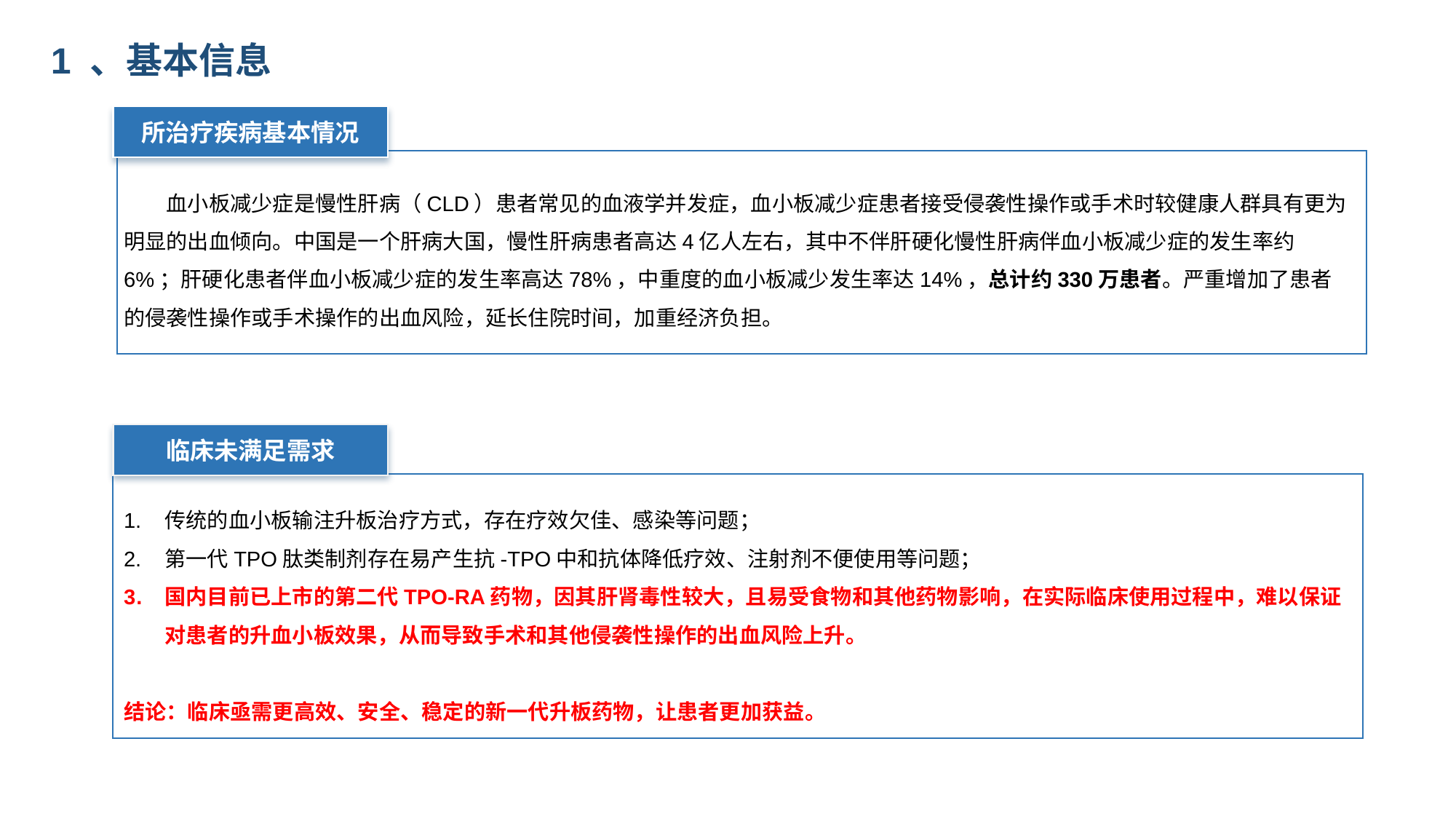

1 、基本信息
所治疗疾病基本情况

　　血小板减少症是慢性肝病（CLD）患者常见的血液学并发症，血小板减少症患者接受侵袭性操作或手术时较健康人群具有更为明显的出血倾向。中国是一个肝病大国，慢性肝病患者高达4亿人左右，其中不伴肝硬化慢性肝病伴血小板减少症的发生率约6%；肝硬化患者伴血小板减少症的发生率高达78%，中重度的血小板减少发生率达14%，总计约330万患者。严重增加了患者的侵袭性操作或手术操作的出血风险，延长住院时间，加重经济负担。
临床未满足需求

传统的血小板输注升板治疗方式，存在疗效欠佳、感染等问题；
第一代TPO肽类制剂存在易产生抗-TPO中和抗体降低疗效、注射剂不便使用等问题；
国内目前已上市的第二代TPO-RA药物，因其肝肾毒性较大，且易受食物和其他药物影响，在实际临床使用过程中，难以保证对患者的升血小板效果，从而导致手术和其他侵袭性操作的出血风险上升。

结论：临床亟需更高效、安全、稳定的新一代升板药物，让患者更加获益。